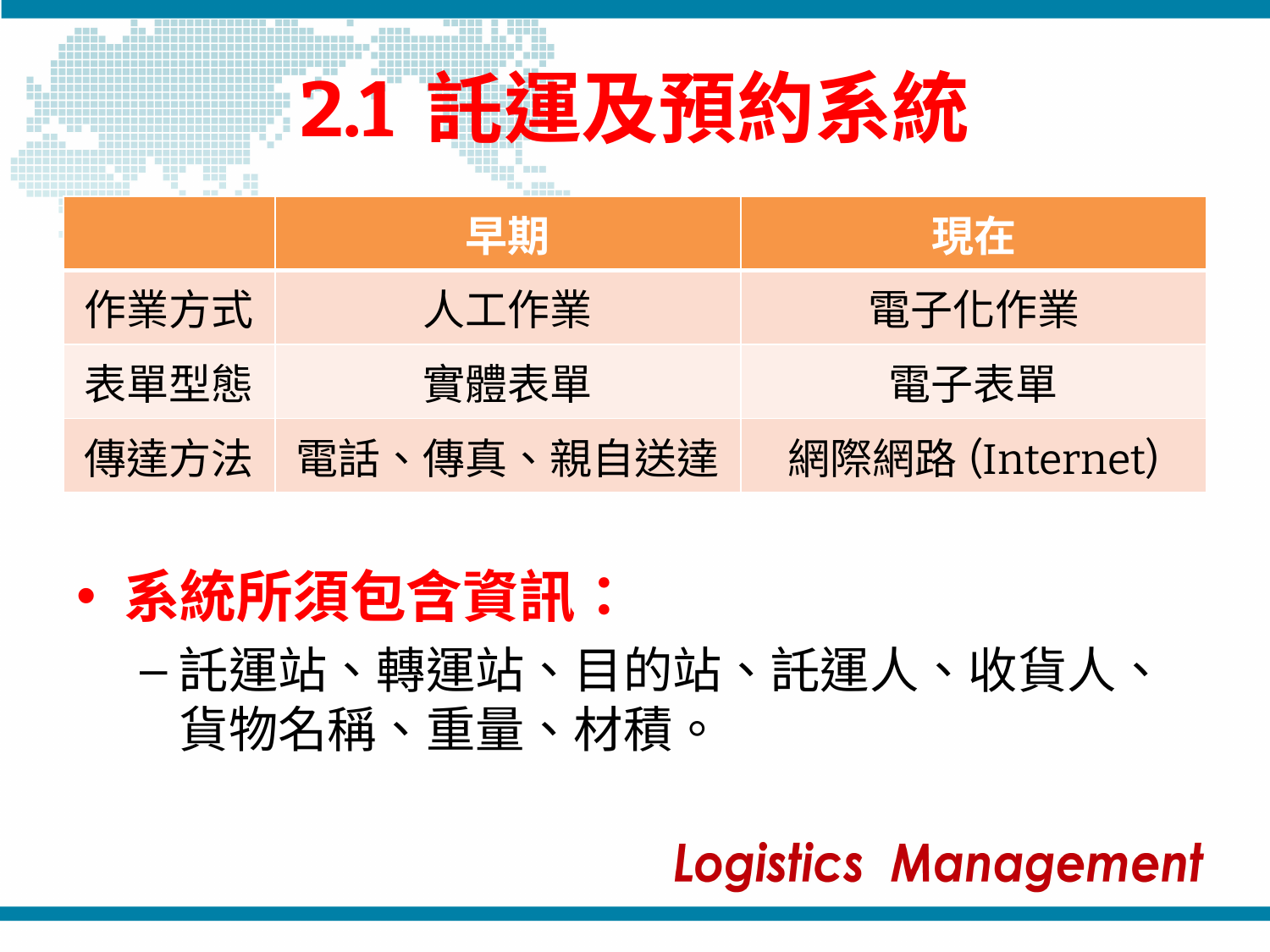

# 2.1 託運及預約系統
|  | 早期 | 現在 |
| --- | --- | --- |
| 作業方式 | 人工作業 | 電子化作業 |
| 表單型態 | 實體表單 | 電子表單 |
| 傳達方法 | 電話、傳真、親自送達 | 網際網路(Internet) |

系統所須包含資訊：
託運站、轉運站、目的站、託運人、收貨人、貨物名稱、重量、材積。